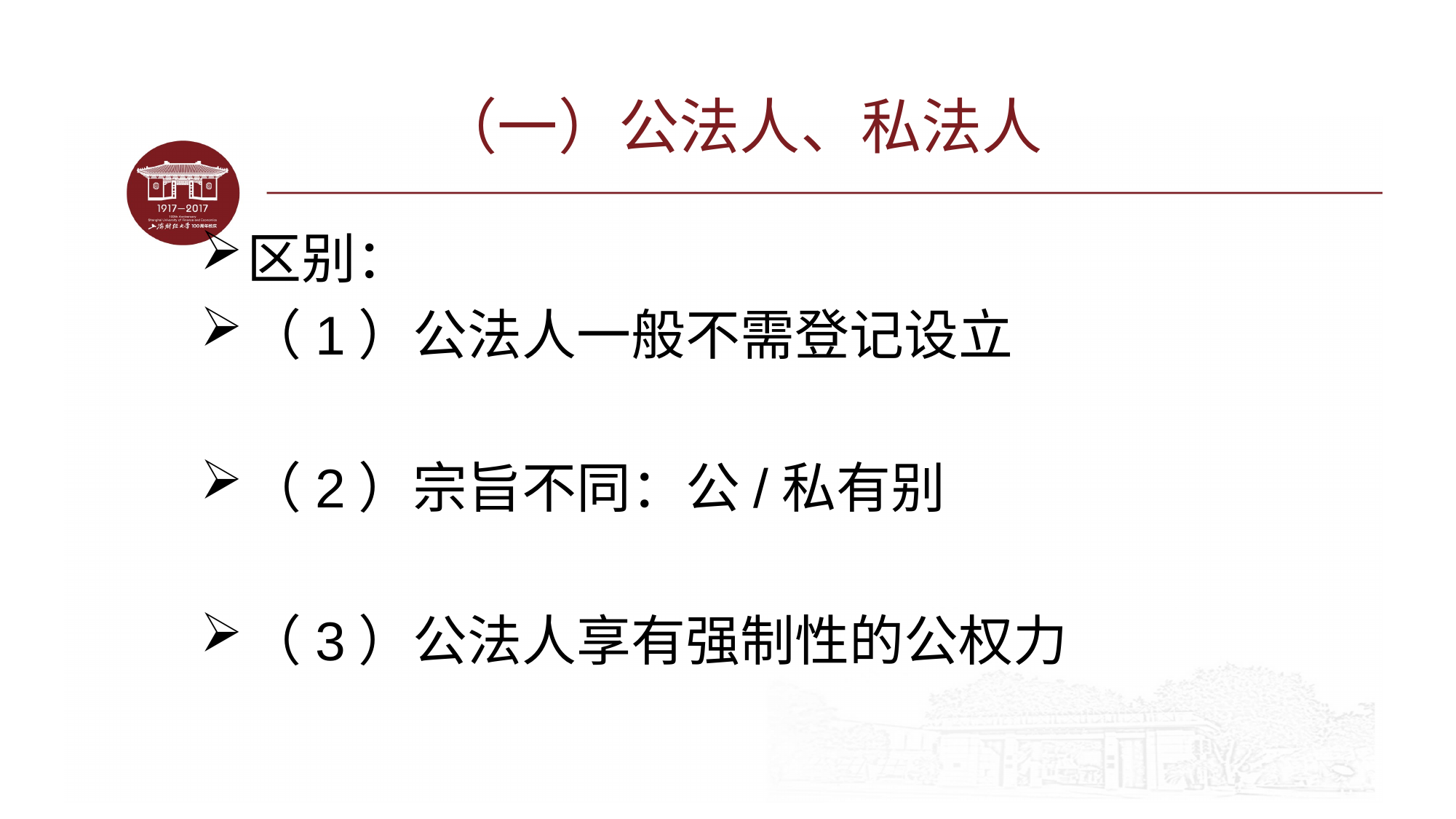

# （一）公法人、私法人
区别：
（1）公法人一般不需登记设立

（2）宗旨不同：公/私有别

（3）公法人享有强制性的公权力